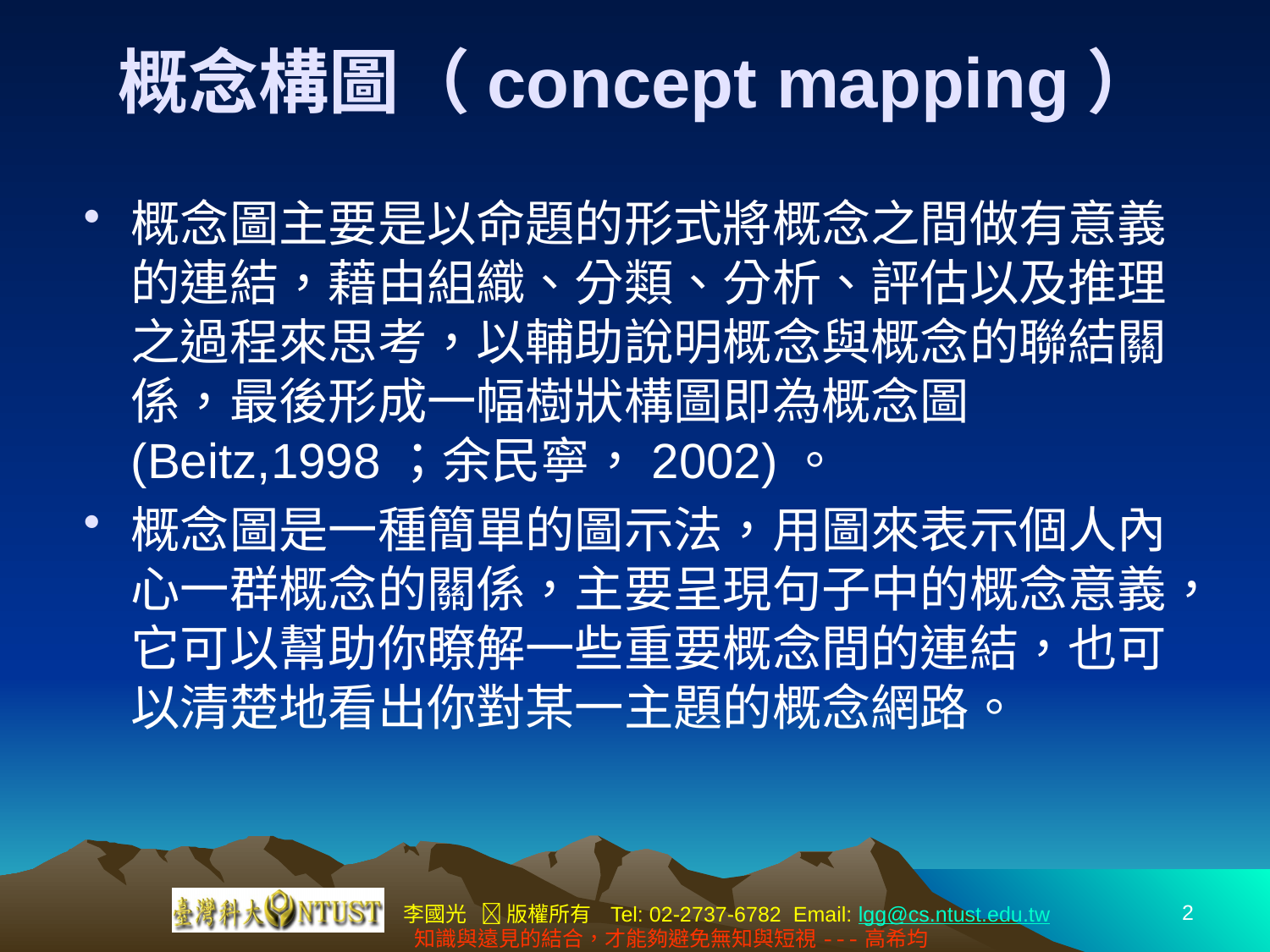

# 概念構圖（concept mapping）
概念圖主要是以命題的形式將概念之間做有意義的連結，藉由組織、分類、分析、評估以及推理之過程來思考，以輔助說明概念與概念的聯結關係，最後形成一幅樹狀構圖即為概念圖(Beitz,1998；余民寧，2002)。
概念圖是一種簡單的圖示法，用圖來表示個人內心一群概念的關係，主要呈現句子中的概念意義，它可以幫助你瞭解一些重要概念間的連結，也可以清楚地看出你對某一主題的概念網路。

2